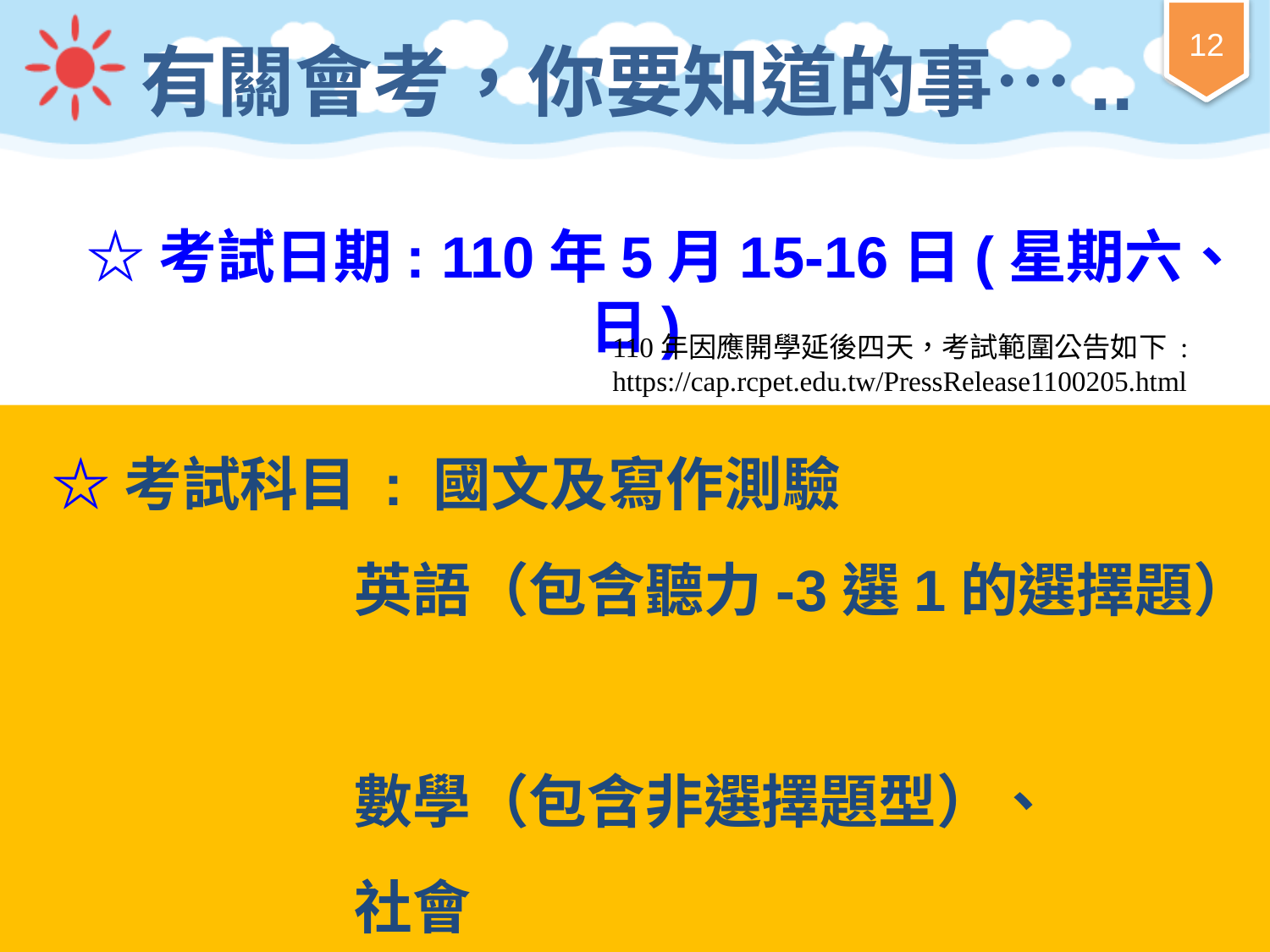

# 有關會考，你要知道的事…..
☆考試日期: 110年5月15-16日(星期六、日)

110年因應開學延後四天，考試範圍公告如下 : https://cap.rcpet.edu.tw/PressRelease1100205.html
   ☆考試科目 : 國文及寫作測驗
                         英語（包含聽力-3選1的選擇題）
                         數學（包含非選擇題型）、
                         社會
                         自然